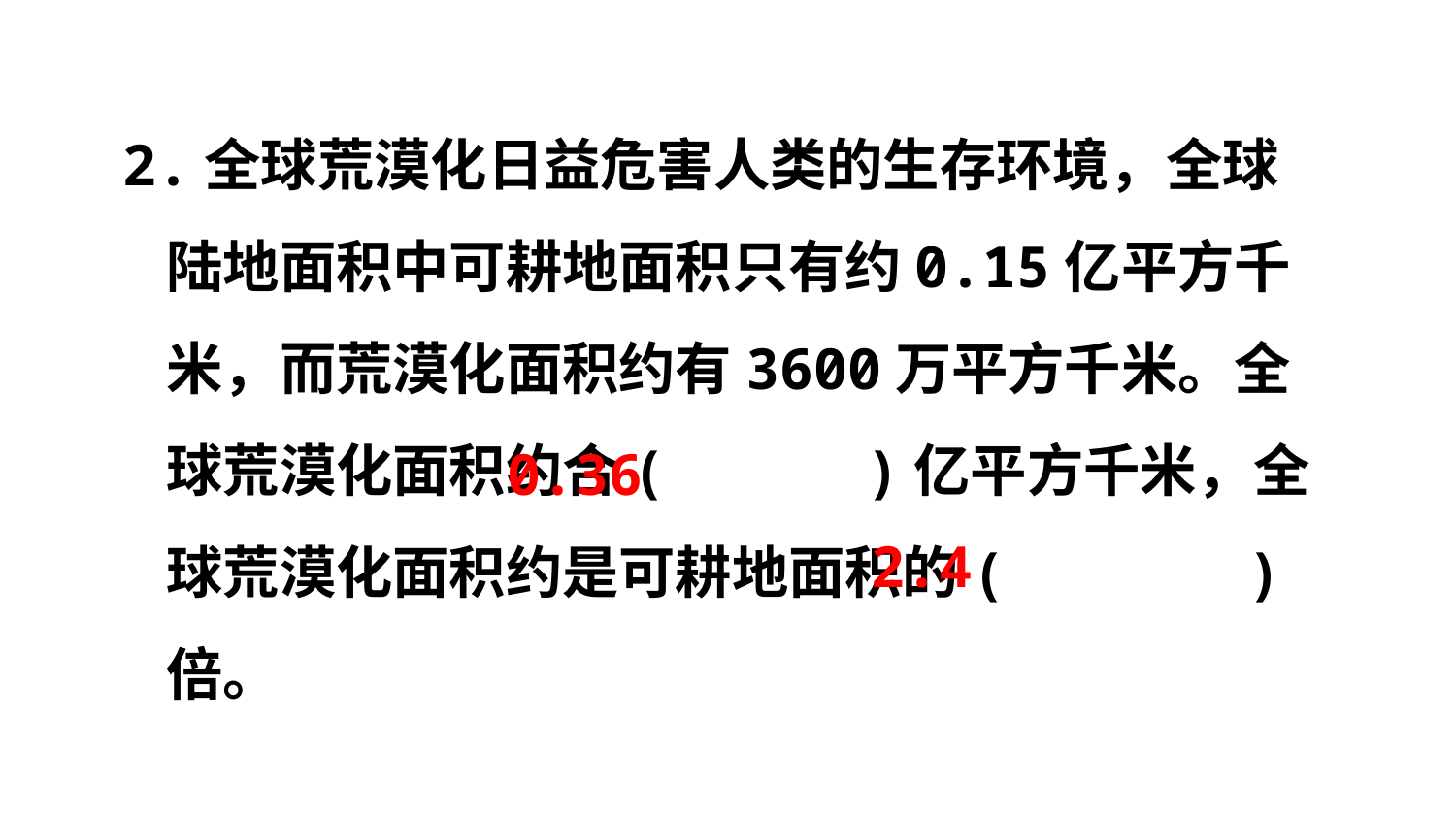

2.全球荒漠化日益危害人类的生存环境，全球陆地面积中可耕地面积只有约0.15亿平方千米，而荒漠化面积约有3600万平方千米。全球荒漠化面积约合( 　　  )亿平方千米，全球荒漠化面积约是可耕地面积的(   　　)倍。
0.36
2.4